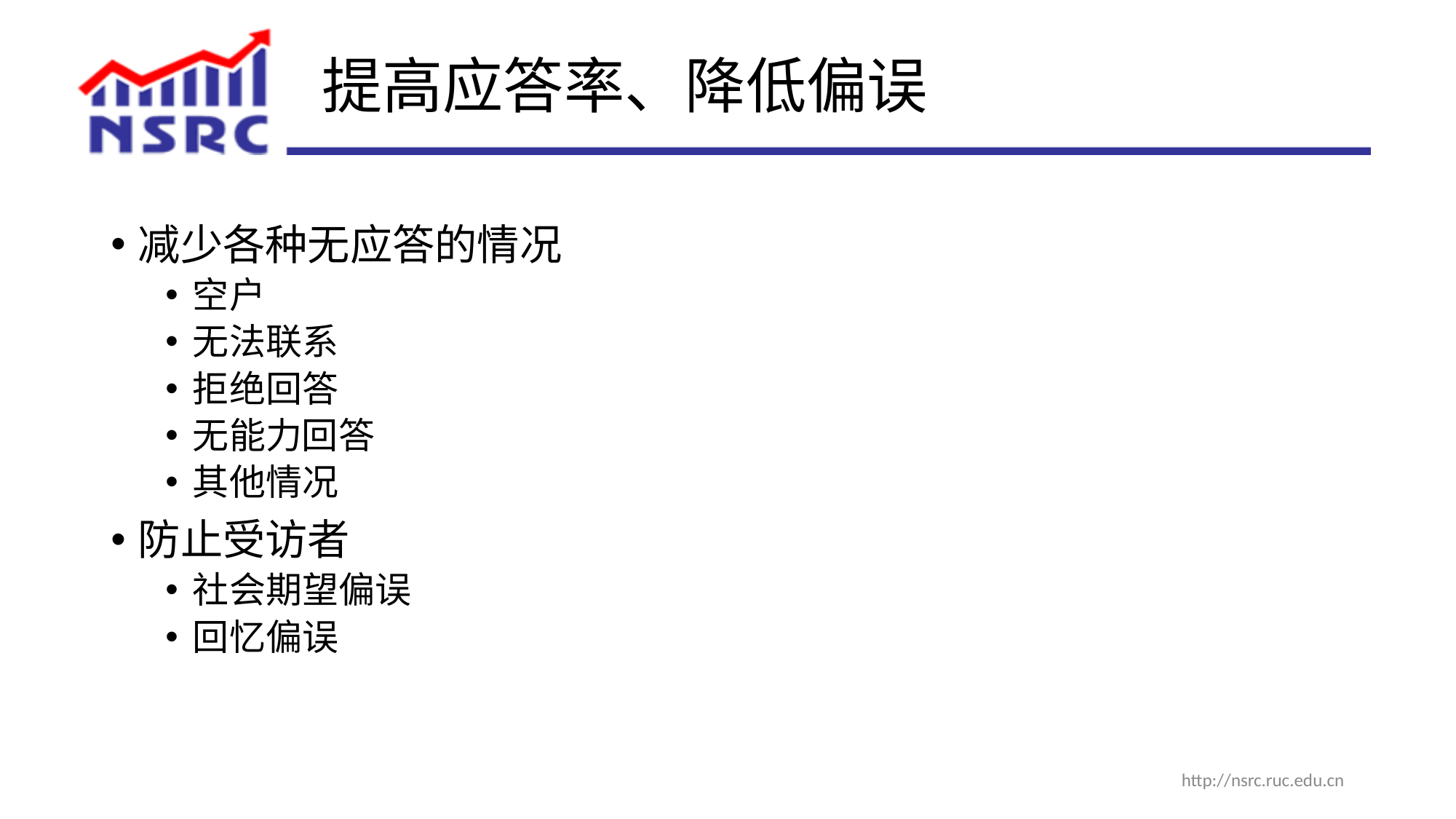

# 提高应答率、降低偏误
减少各种无应答的情况
空户
无法联系
拒绝回答
无能力回答
其他情况
防止受访者
社会期望偏误
回忆偏误